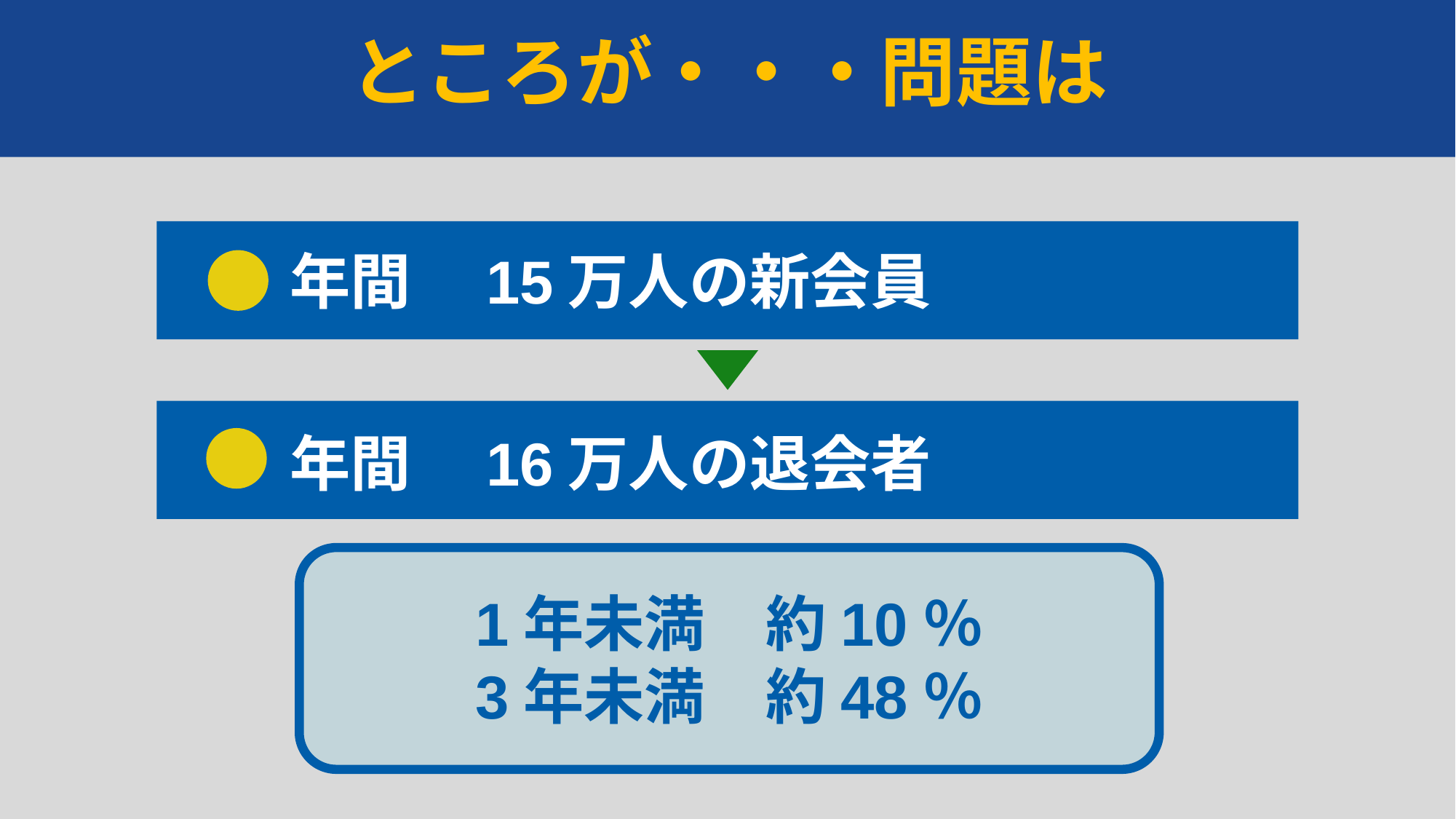

ところが・・・問題は

年間　15万人の新会員

年間　16万人の退会者

1年未満　約10％
3年未満　約48％